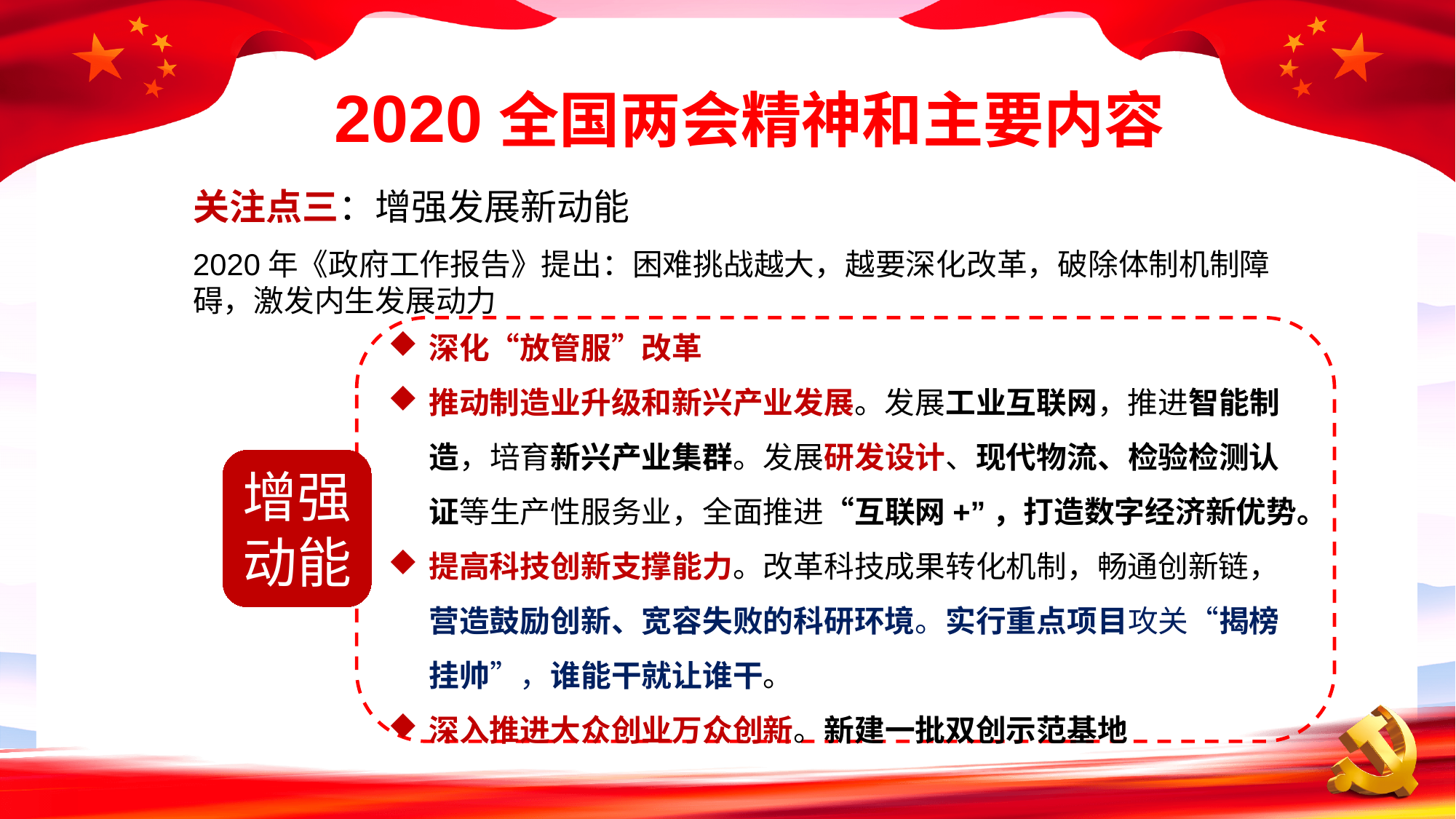

关注点三：增强发展新动能
2020年《政府工作报告》提出：困难挑战越大，越要深化改革，破除体制机制障碍，激发内生发展动力
深化“放管服”改革
推动制造业升级和新兴产业发展。发展工业互联网，推进智能制造，培育新兴产业集群。发展研发设计、现代物流、检验检测认证等生产性服务业，全面推进“互联网+”，打造数字经济新优势。
提高科技创新支撑能力。改革科技成果转化机制，畅通创新链，营造鼓励创新、宽容失败的科研环境。实行重点项目攻关“揭榜挂帅”，谁能干就让谁干。
深入推进大众创业万众创新。新建一批双创示范基地
增强
动能